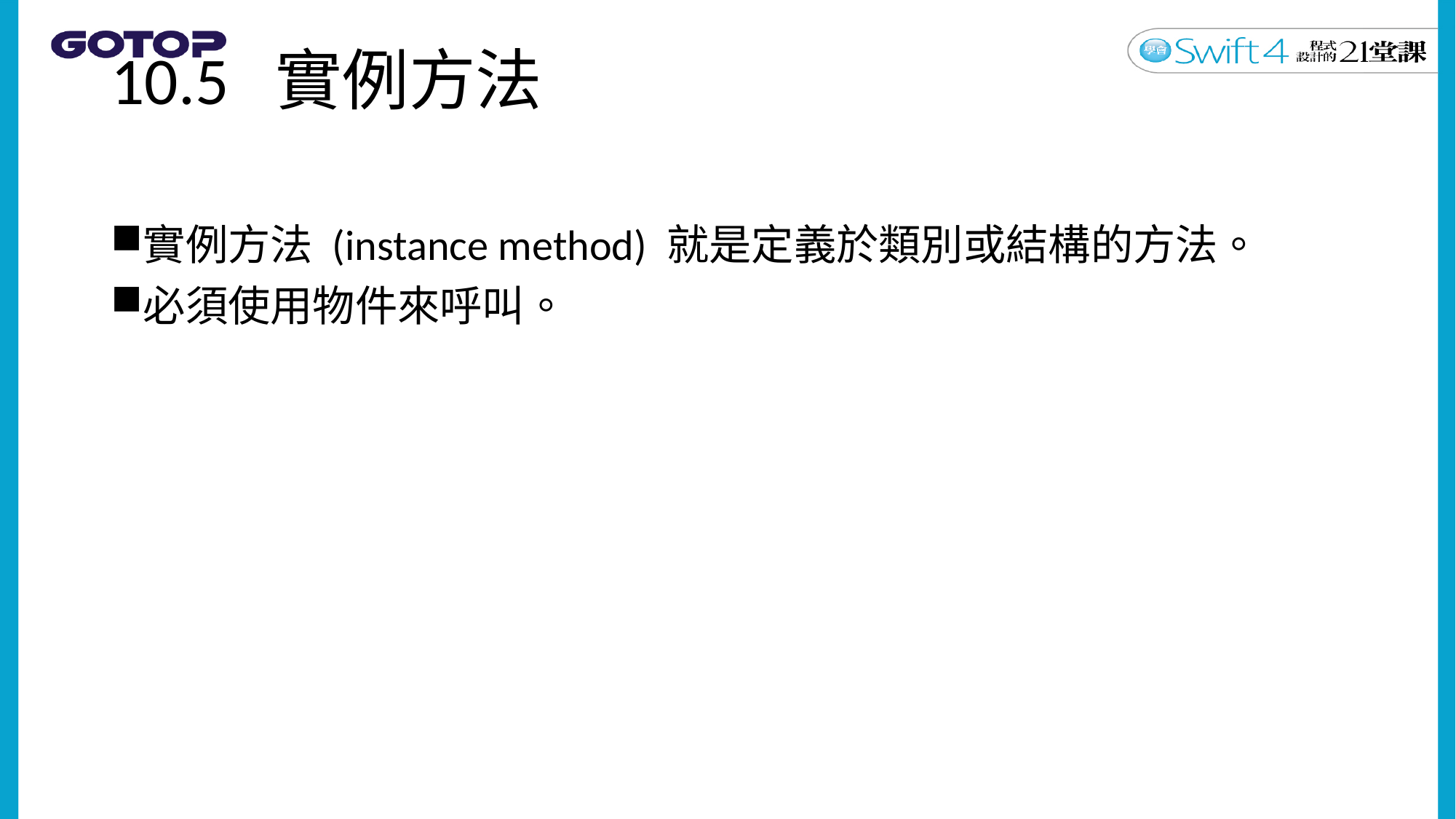

# 10.5  實例方法
實例方法 (instance method) 就是定義於類別或結構的方法。
必須使用物件來呼叫。